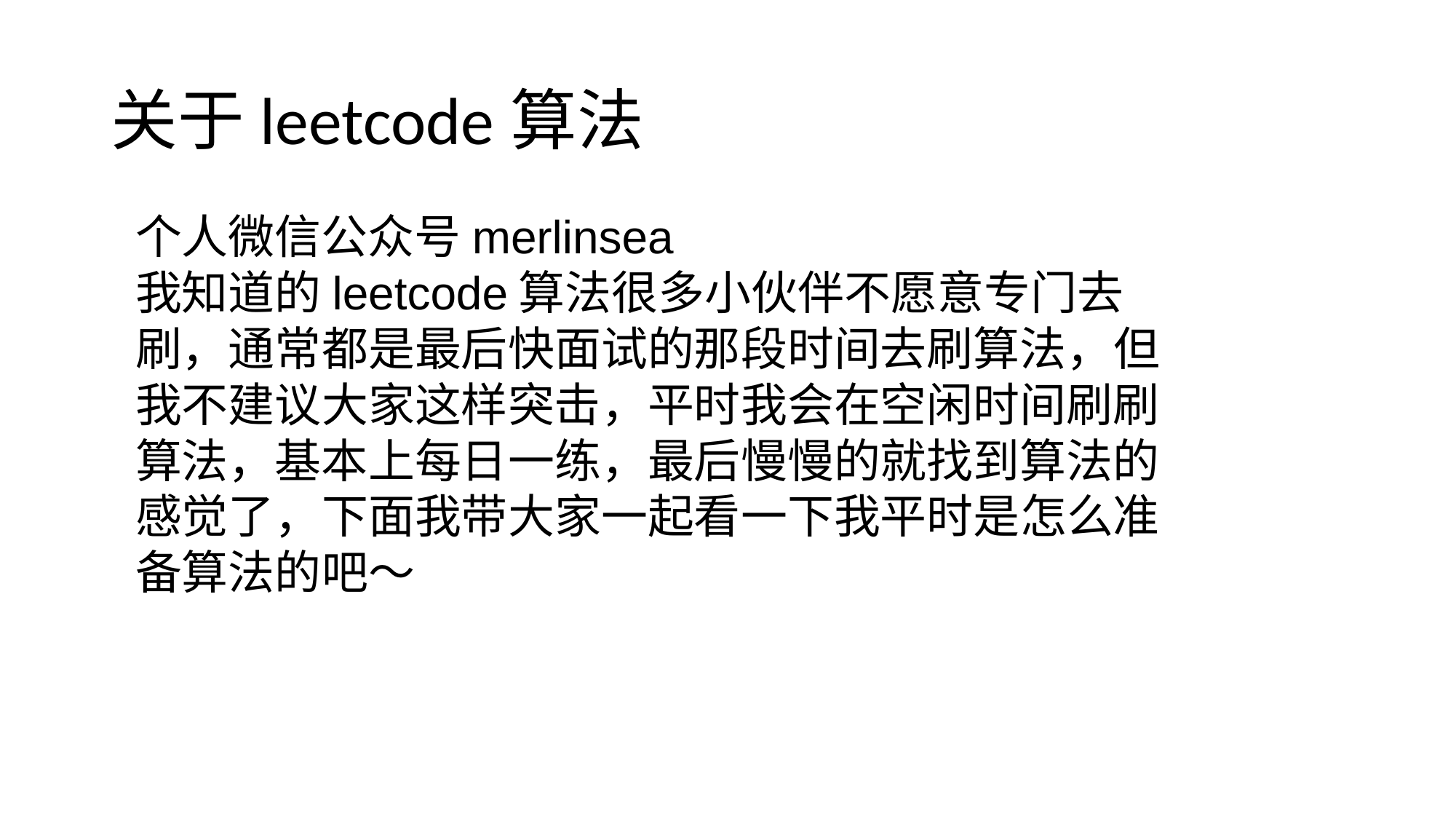

# 关于leetcode算法
个人微信公众号merlinsea
我知道的leetcode算法很多小伙伴不愿意专门去刷，通常都是最后快面试的那段时间去刷算法，但我不建议大家这样突击，平时我会在空闲时间刷刷算法，基本上每日一练，最后慢慢的就找到算法的感觉了，下面我带大家一起看一下我平时是怎么准备算法的吧～